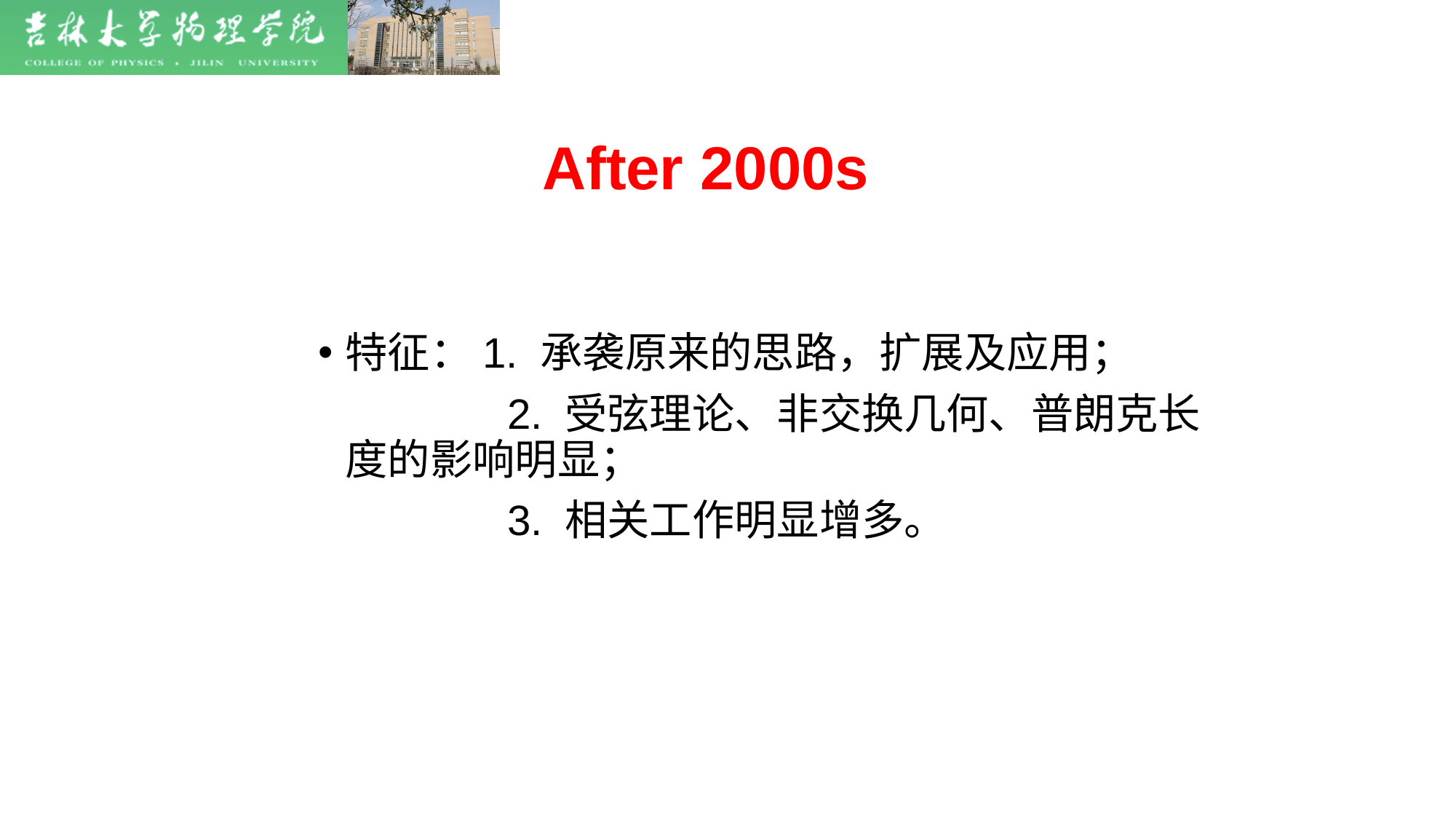

After 2000s
特征：1. 承袭原来的思路，扩展及应用；
                2. 受弦理论、非交换几何、普朗克长度的影响明显；
                3. 相关工作明显增多。